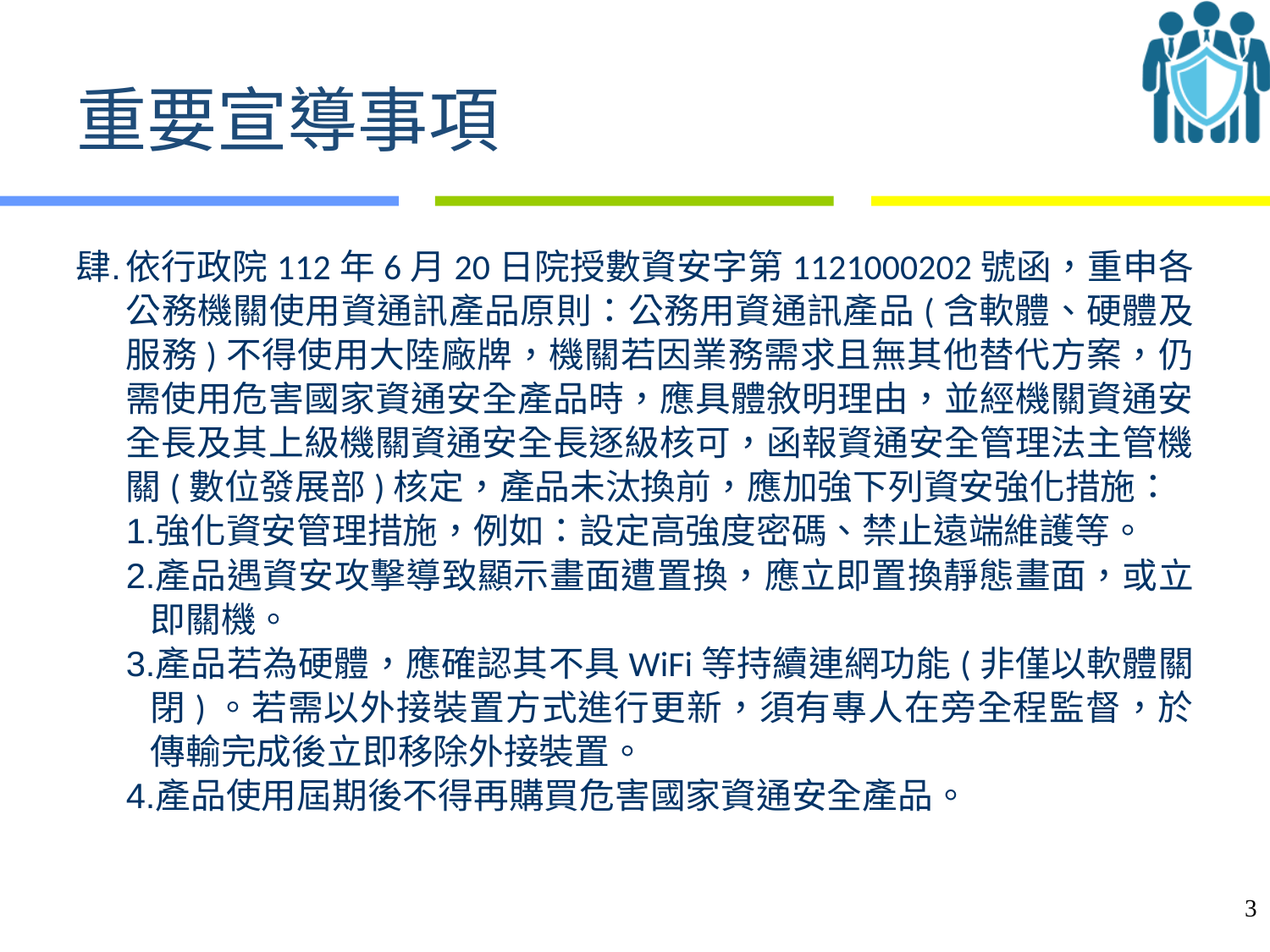

# 重要宣導事項
依行政院112年6月20日院授數資安字第1121000202號函，重申各公務機關使用資通訊產品原則：公務用資通訊產品(含軟體、硬體及服務)不得使用大陸廠牌，機關若因業務需求且無其他替代方案，仍需使用危害國家資通安全產品時，應具體敘明理由，並經機關資通安全長及其上級機關資通安全長逐級核可，函報資通安全管理法主管機關(數位發展部)核定，產品未汰換前，應加強下列資安強化措施：
強化資安管理措施，例如：設定高強度密碼、禁止遠端維護等。
產品遇資安攻擊導致顯示畫面遭置換，應立即置換靜態畫面，或立即關機。
產品若為硬體，應確認其不具WiFi等持續連網功能(非僅以軟體關閉)。若需以外接裝置方式進行更新，須有專人在旁全程監督，於傳輸完成後立即移除外接裝置。
產品使用屆期後不得再購買危害國家資通安全產品。
3